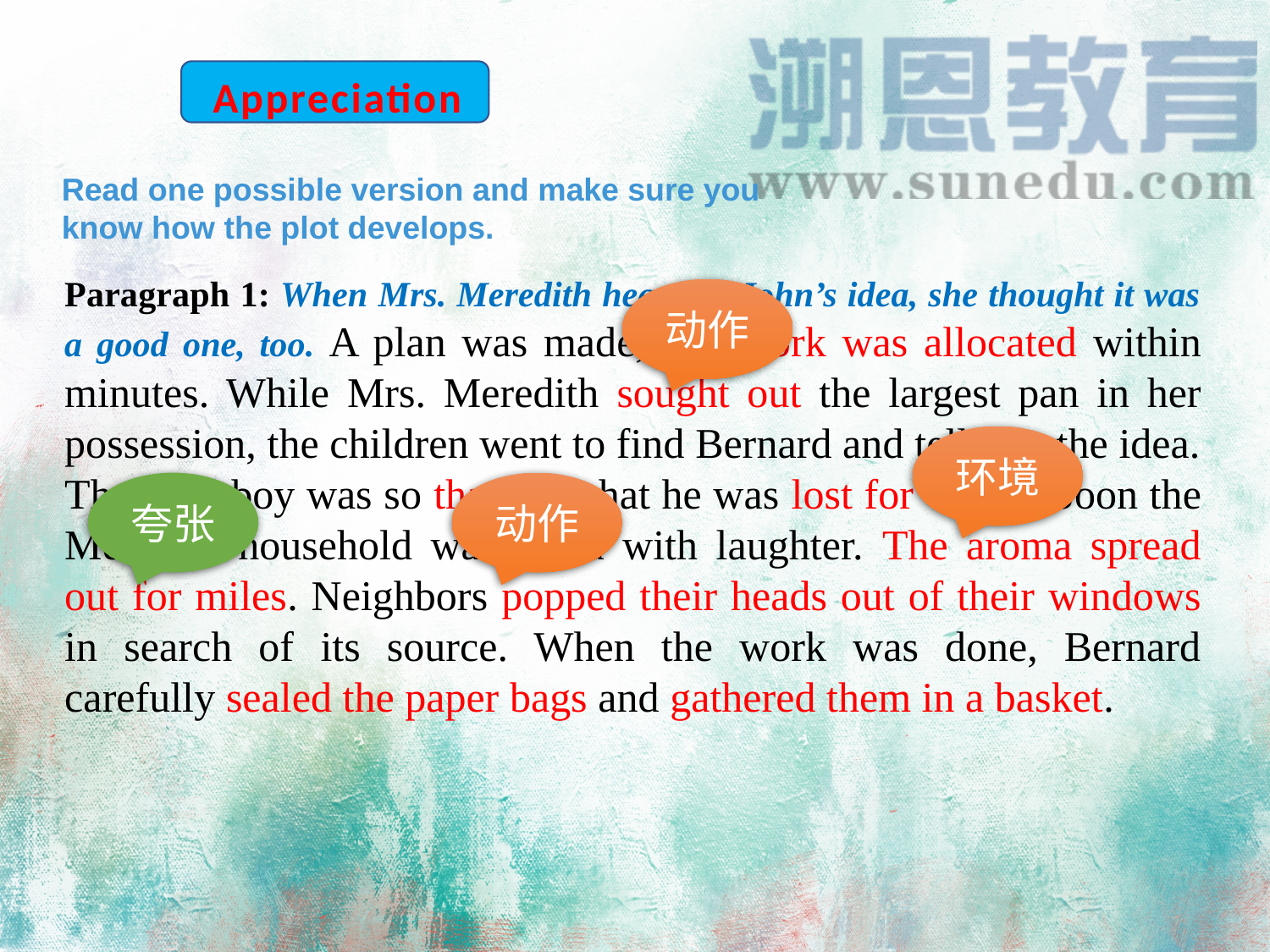

Appreciation

Read one possible version and make sure you know how the plot develops.
Paragraph 1: When Mrs. Meredith heard of John’s idea, she thought it was a good one, too. A plan was made, and work was allocated within minutes. While Mrs. Meredith sought out the largest pan in her possession, the children went to find Bernard and tell him the idea. The little boy was so thankful that he was lost for words. Soon the Meredith household was filled with laughter. The aroma spread out for miles. Neighbors popped their heads out of their windows in search of its source. When the work was done, Bernard carefully sealed the paper bags and gathered them in a basket.
动作
环境
动作
夸张